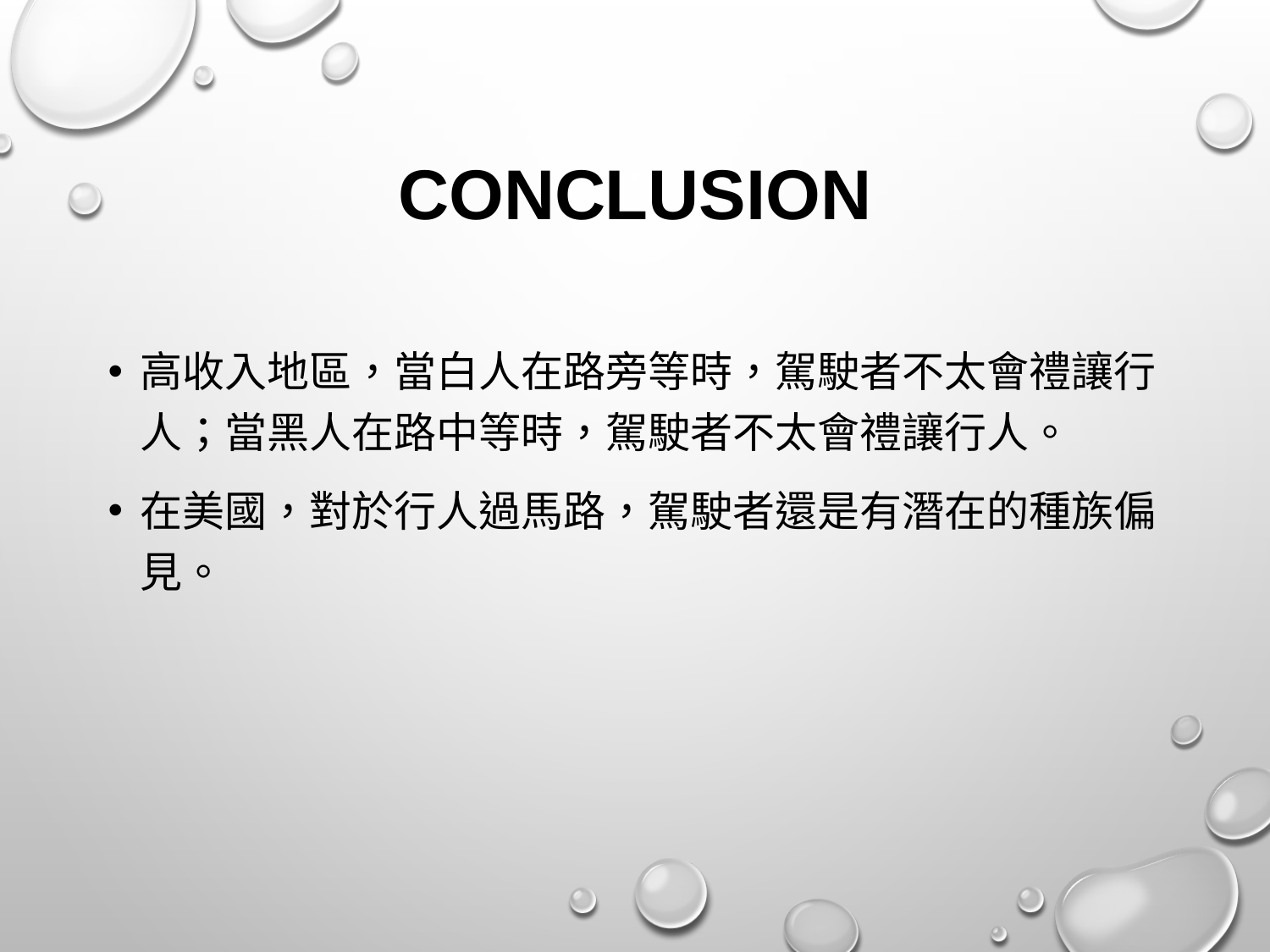

# Conclusion
高收入地區，當白人在路旁等時，駕駛者不太會禮讓行人；當黑人在路中等時，駕駛者不太會禮讓行人。
在美國，對於行人過馬路，駕駛者還是有潛在的種族偏見。